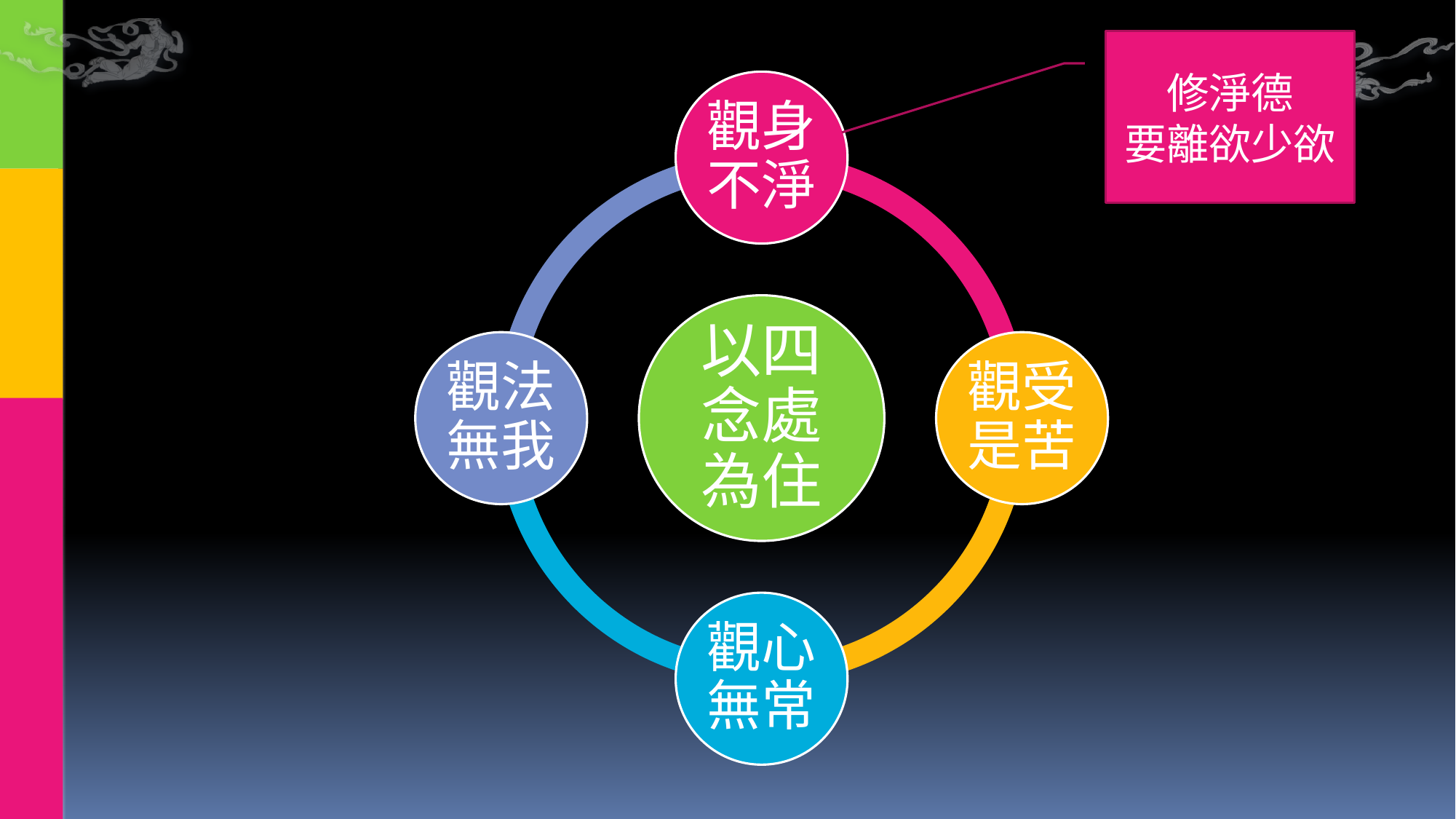

修淨德
要離欲少欲
以四念處為住
觀身不淨
觀受是苦
觀心無常
觀法無我